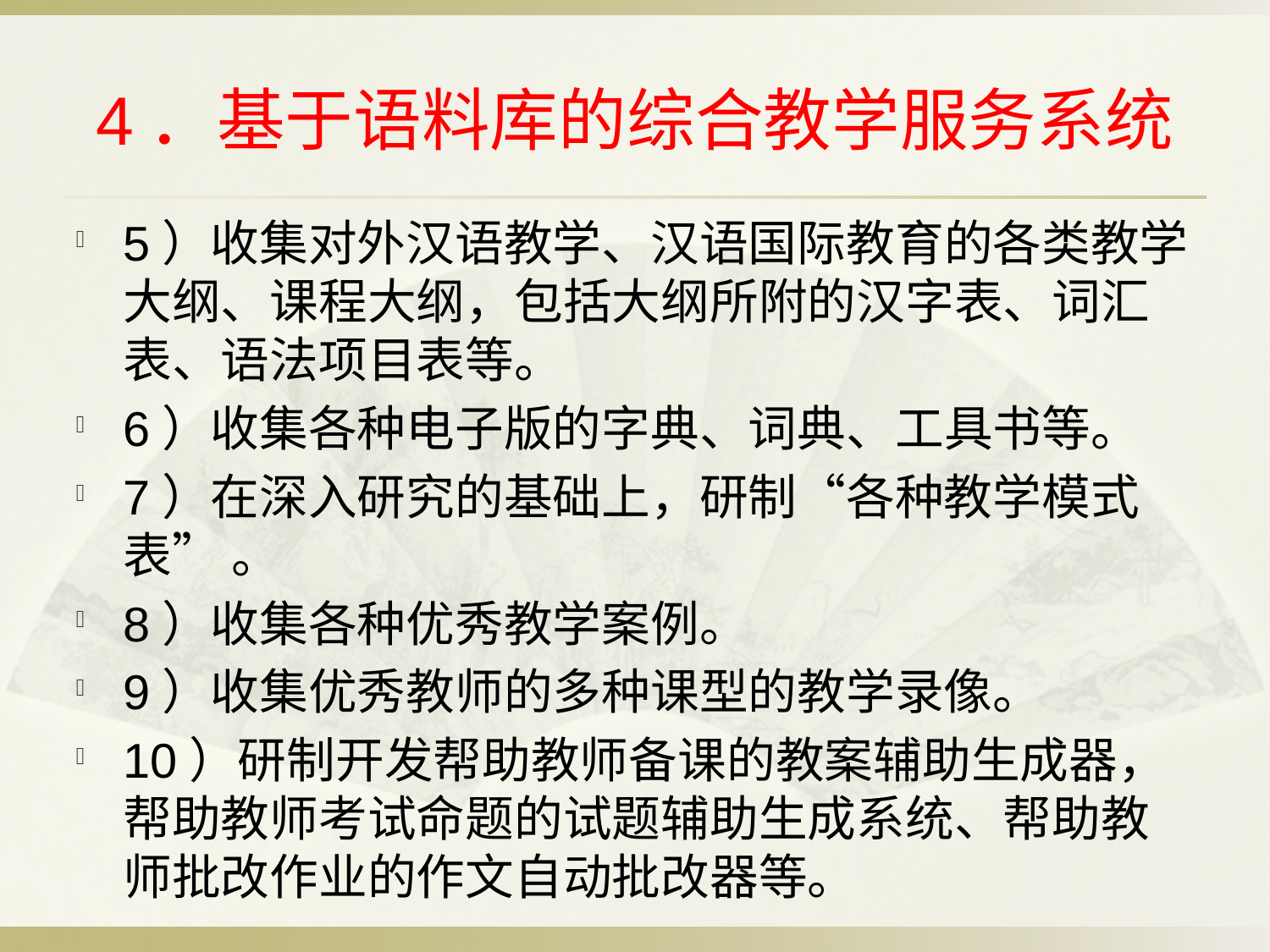

# 4．基于语料库的综合教学服务系统
5）收集对外汉语教学、汉语国际教育的各类教学大纲、课程大纲，包括大纲所附的汉字表、词汇表、语法项目表等。
6）收集各种电子版的字典、词典、工具书等。
7）在深入研究的基础上，研制“各种教学模式表” 。
8）收集各种优秀教学案例。
9）收集优秀教师的多种课型的教学录像。
10）研制开发帮助教师备课的教案辅助生成器，帮助教师考试命题的试题辅助生成系统、帮助教师批改作业的作文自动批改器等。